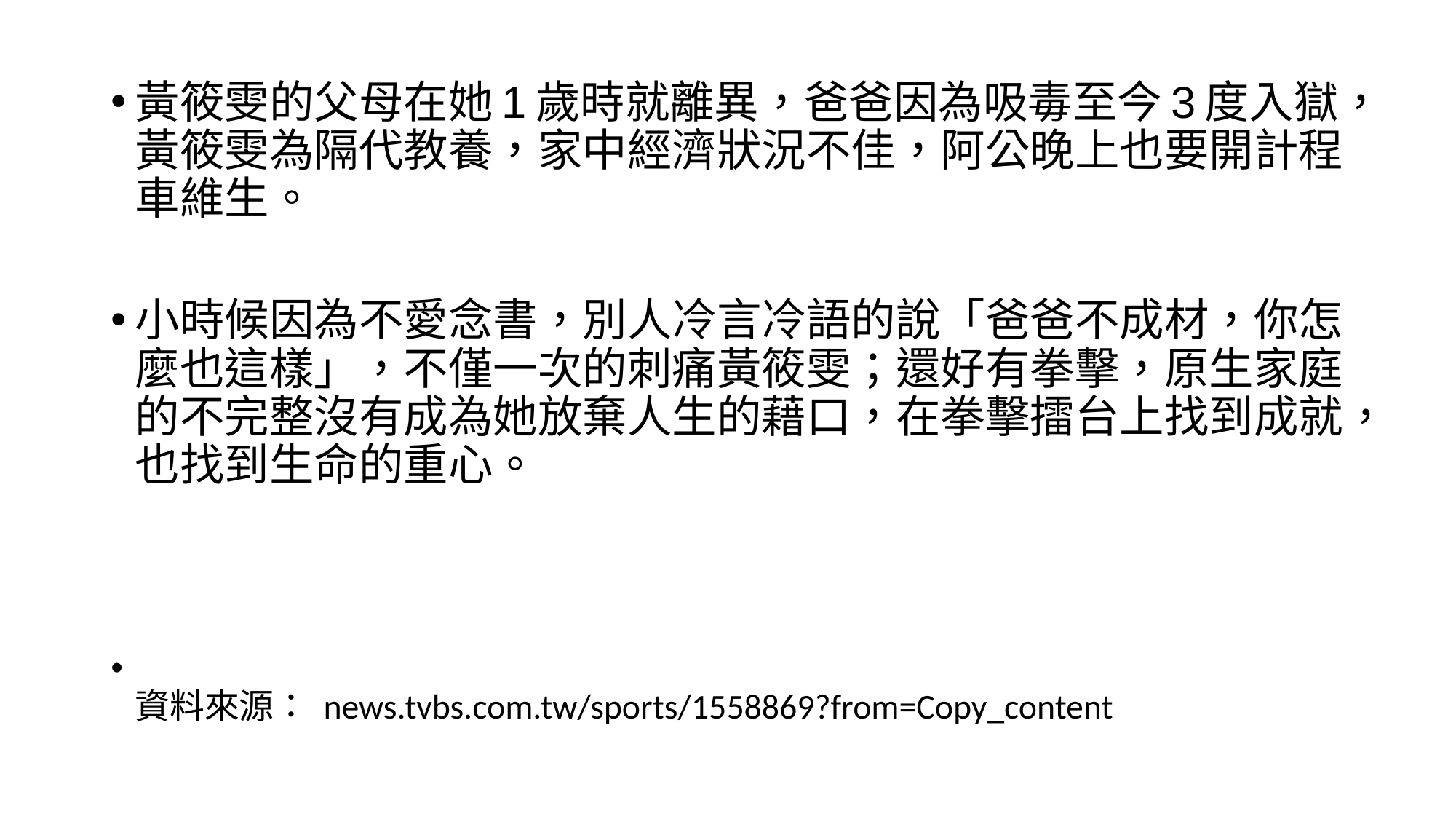

黃筱雯的父母在她1歲時就離異，爸爸因為吸毒至今3度入獄，黃筱雯為隔代教養，家中經濟狀況不佳，阿公晚上也要開計程車維生。

小時候因為不愛念書，別人冷言冷語的說「爸爸不成材，你怎麼也這樣」，不僅一次的刺痛黃筱雯；還好有拳擊，原生家庭的不完整沒有成為她放棄人生的藉口，在拳擊擂台上找到成就，也找到生命的重心。

資料來源： news.tvbs.com.tw/sports/1558869?from=Copy_content